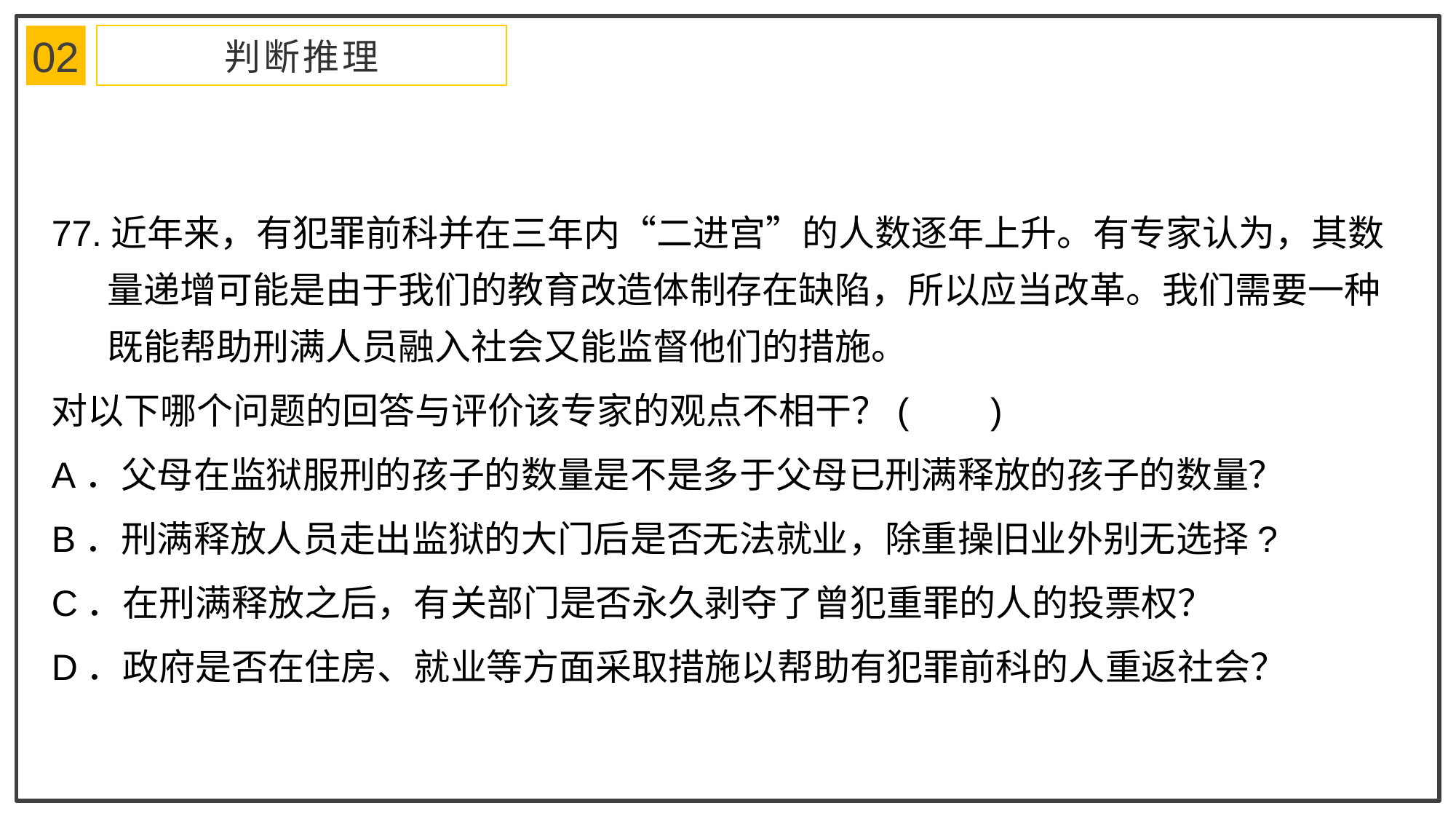

02
判断推理
77.近年来，有犯罪前科并在三年内“二进宫”的人数逐年上升。有专家认为，其数量递增可能是由于我们的教育改造体制存在缺陷，所以应当改革。我们需要一种既能帮助刑满人员融入社会又能监督他们的措施。
对以下哪个问题的回答与评价该专家的观点不相干？(        )
A．父母在监狱服刑的孩子的数量是不是多于父母已刑满释放的孩子的数量？
B．刑满释放人员走出监狱的大门后是否无法就业，除重操旧业外别无选择?
C．在刑满释放之后，有关部门是否永久剥夺了曾犯重罪的人的投票权？
D．政府是否在住房、就业等方面采取措施以帮助有犯罪前科的人重返社会？